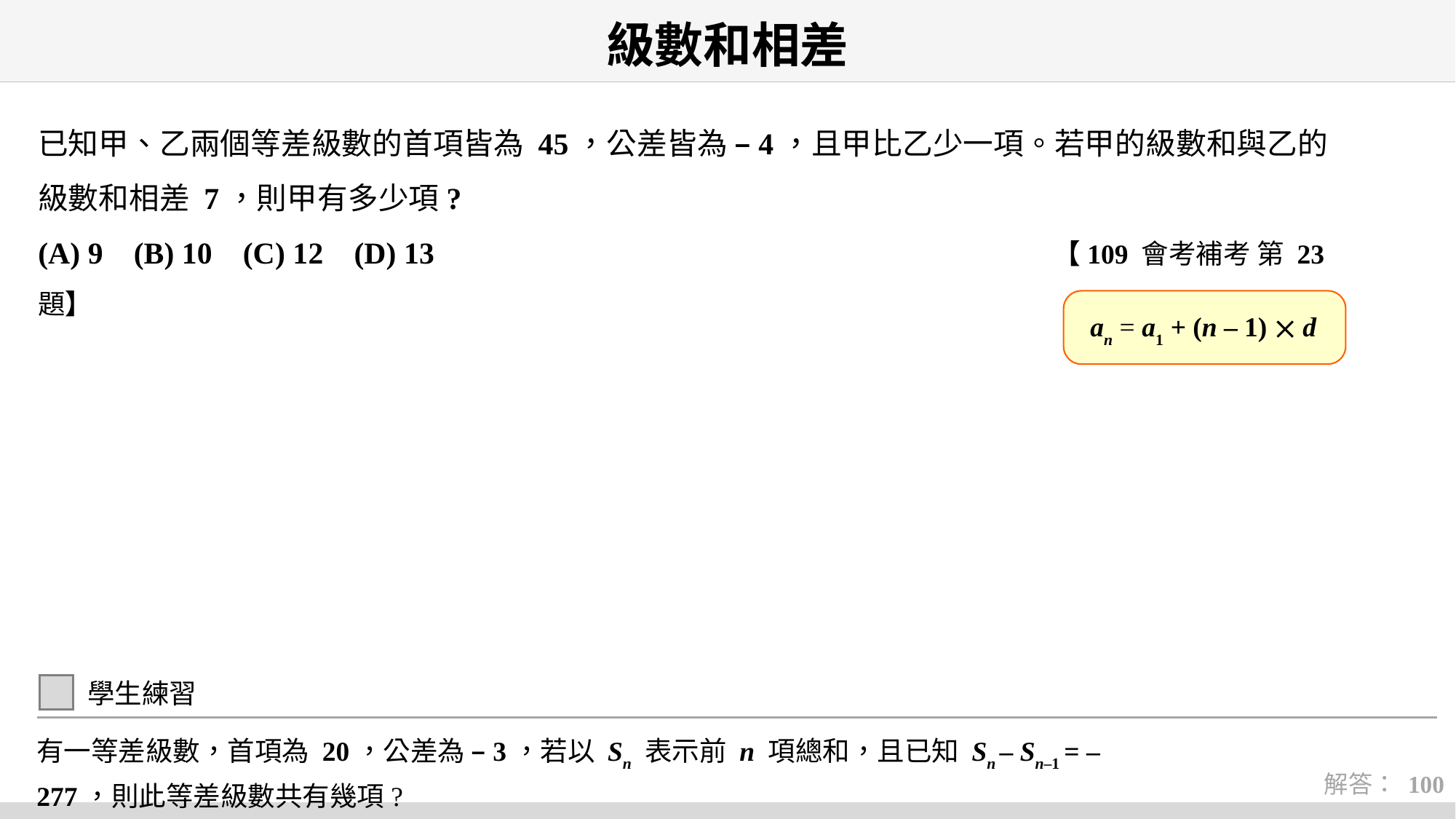

# 級數和相差
已知甲、乙兩個等差級數的首項皆為 45，公差皆為 –4，且甲比乙少一項。若甲的級數和與乙的級數和相差 7，則甲有多少項?
(A) 9    (B) 10    (C) 12    (D) 13                                                                                【109 會考補考 第 23 題】
an = a1 + (n – 1) × d
學生練習

有一等差級數，首項為 20，公差為 –3，若以 Sn 表示前 n 項總和，且已知 Sn – Sn–1 = –277，則此等差級數共有幾項?
解答： 100